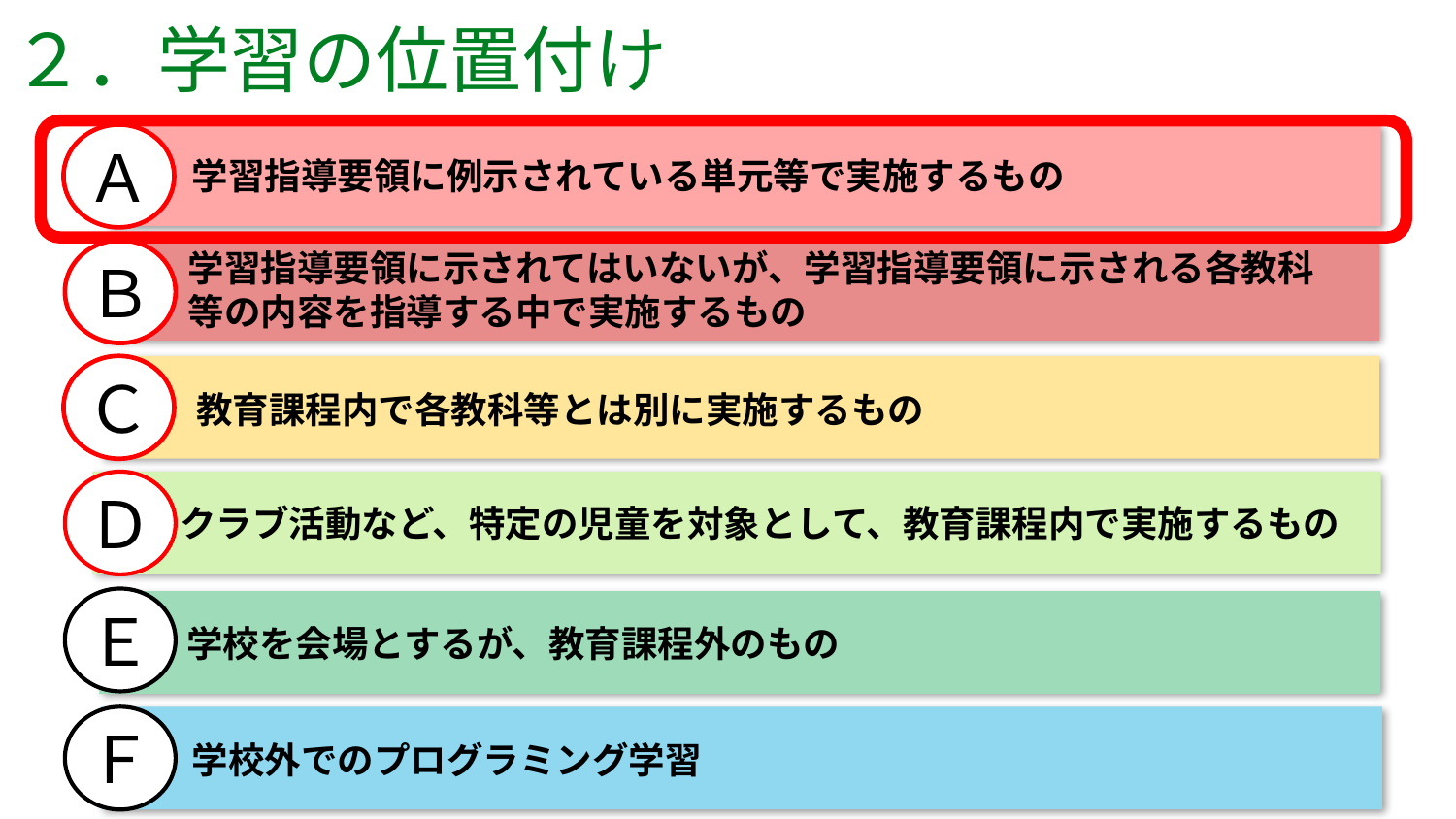

# ２．学習の位置付け

　　学習指導要領に例示されている単元等で実施するもの
Ａ
　　学習指導要領に示されてはいないが、学習指導要領に示される各教科
　　等の内容を指導する中で実施するもの
Ｂ
Ｃ
　　教育課程内で各教科等とは別に実施するもの
Ｄ
　　クラブ活動など、特定の児童を対象として、教育課程内で実施するもの
Ｅ
　　学校を会場とするが、教育課程外のもの
Ｆ
　　学校外でのプログラミング学習